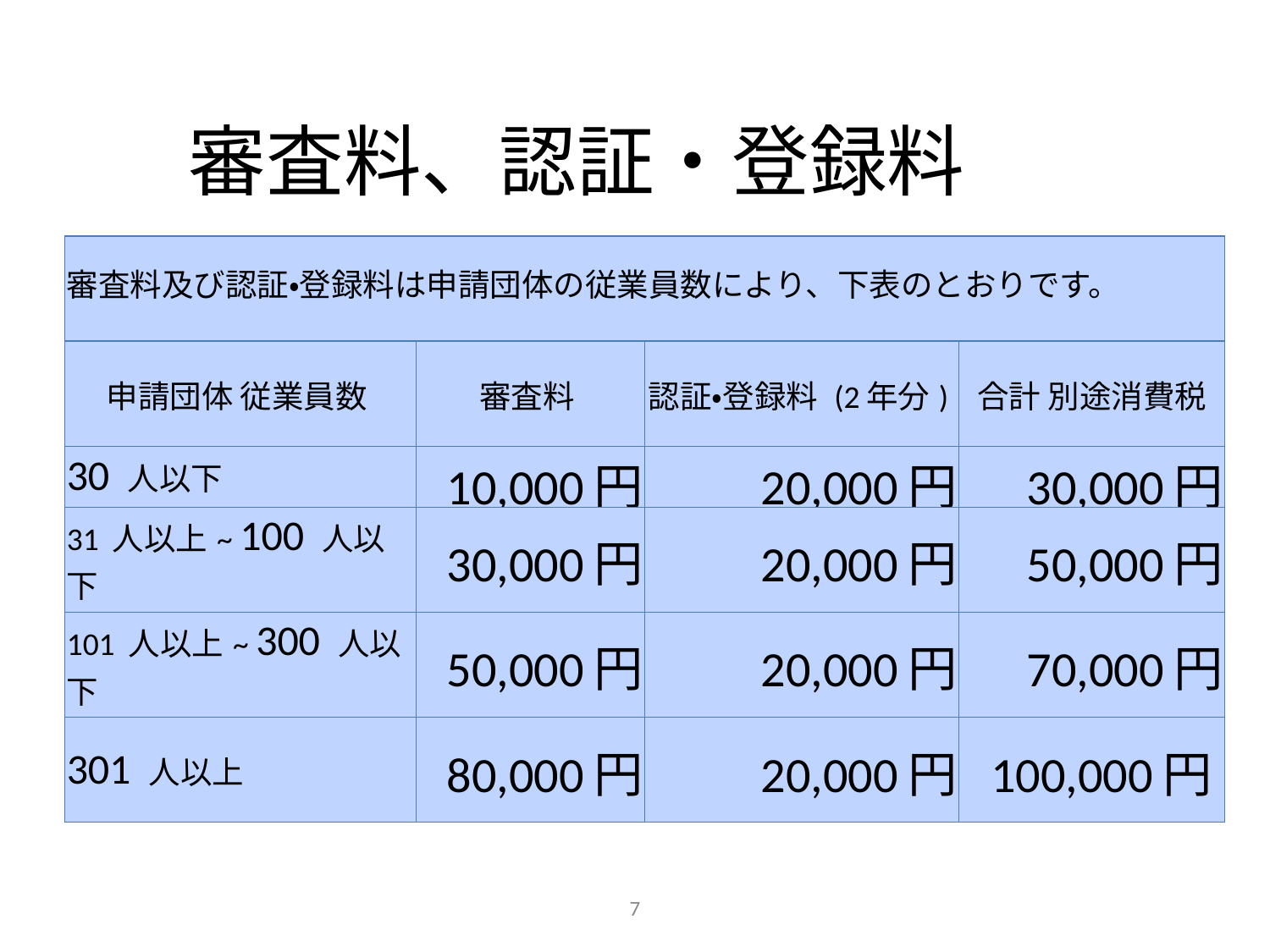

審査料、認証・登録料
| 審査料及び認証・登録料は申請団体の従業員数により、下表のとおりです。 |  |  |  |
| --- | --- | --- | --- |
| 申請団体 従業員数 | 審査料 | 認証・登録料 (2年分) | 合計 別途消費税 |
| 30 人以下 | 10,000円 | 20,000円 | 30,000円 |
| 31 人以上~ 100 人以下 | 30,000円 | 20,000円 | 50,000円 |
| 101 人以上~ 300 人以下 | 50,000円 | 20,000円 | 70,000円 |
| 301 人以上 | 80,000円 | 20,000円 | 100,000円 |
7